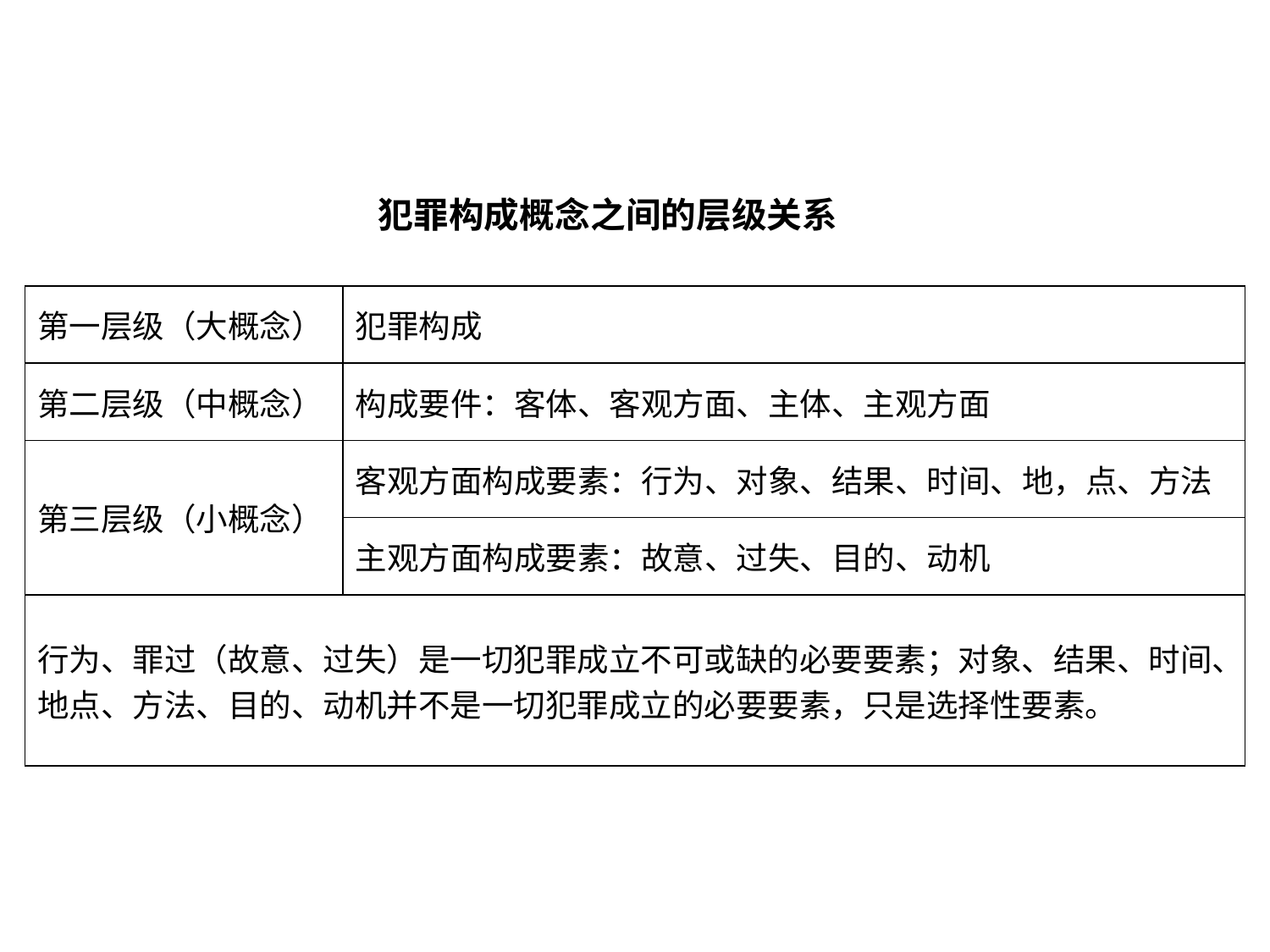

犯罪构成概念之间的层级关系
| 第一层级（大概念） | 犯罪构成 |
| --- | --- |
| 第二层级（中概念） | 构成要件：客体、客观方面、主体、主观方面 |
| 第三层级（小概念） | 客观方面构成要素：行为、对象、结果、时间、地，点、方法 |
|  | 主观方面构成要素：故意、过失、目的、动机 |
| 行为、罪过（故意、过失）是一切犯罪成立不可或缺的必要要素；对象、结果、时间、地点、方法、目的、动机并不是一切犯罪成立的必要要素，只是选择性要素。 |  |